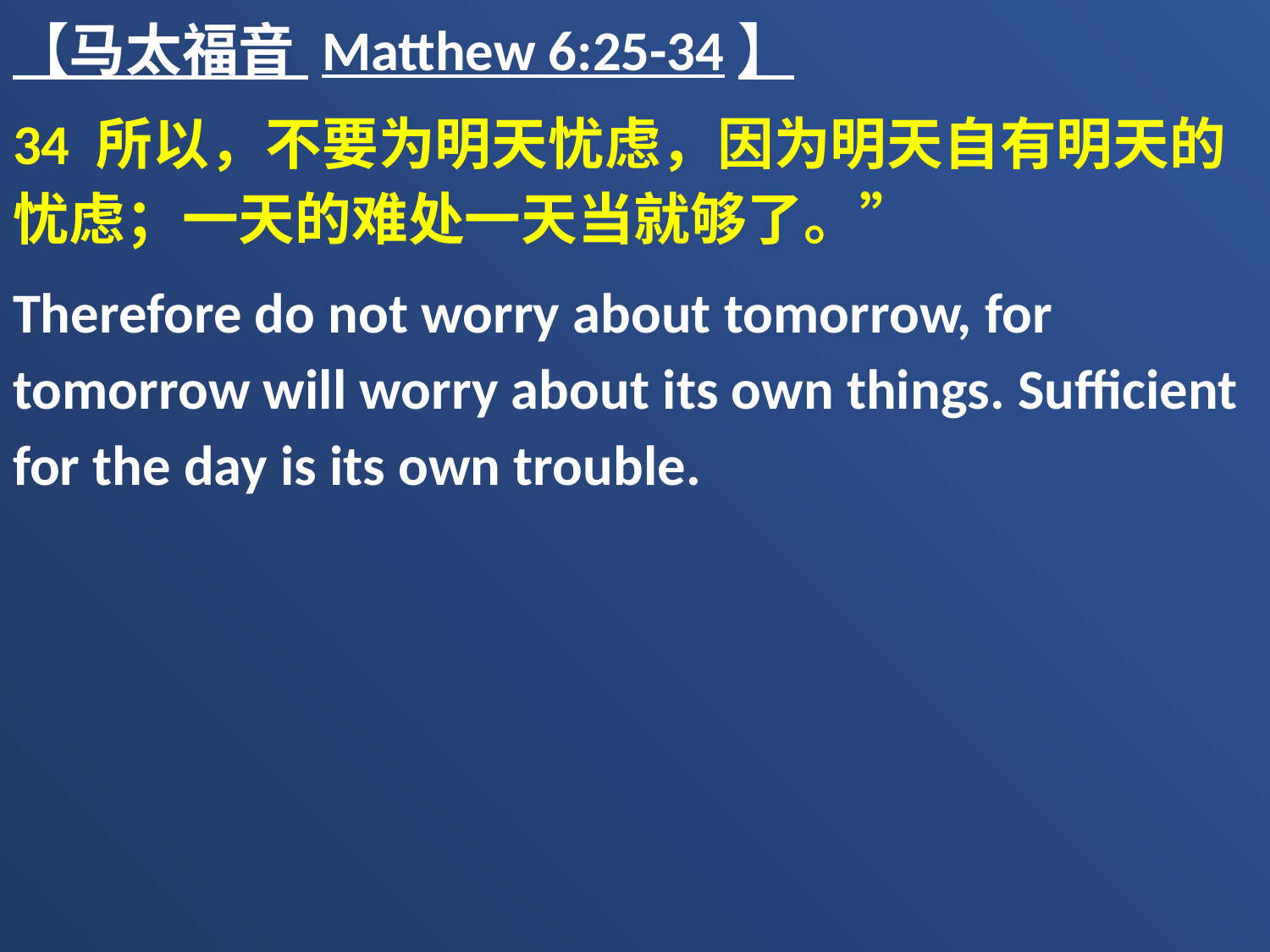

【马太福音 Matthew 6:25-34】
34 所以，不要为明天忧虑，因为明天自有明天的忧虑；一天的难处一天当就够了。”
Therefore do not worry about tomorrow, for tomorrow will worry about its own things. Sufficient for the day is its own trouble.